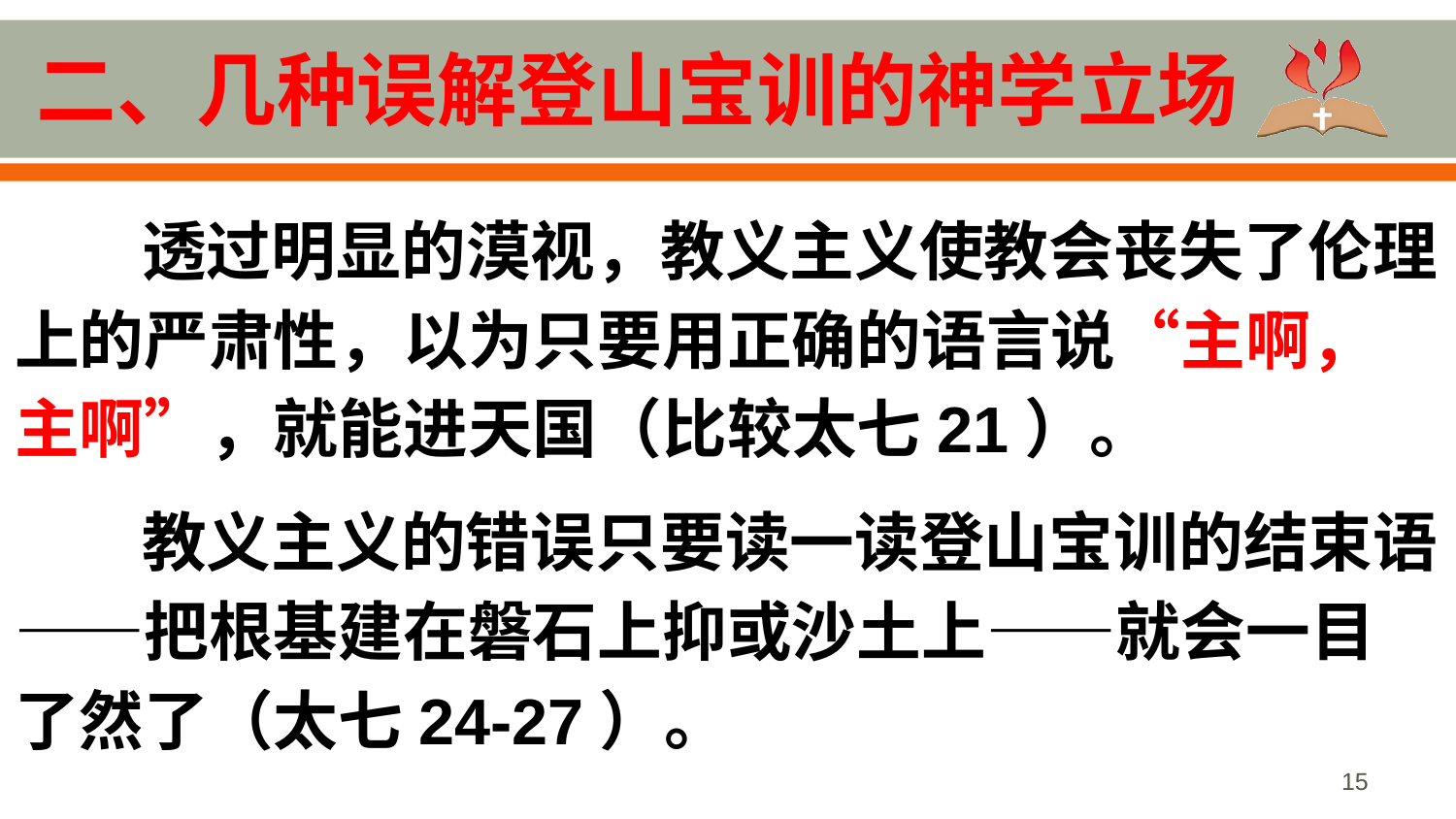

# 二、几种误解登山宝训的神学立场
透过明显的漠视，教义主义使教会丧失了伦理上的严肃性，以为只要用正确的语言说“主啊，主啊”，就能进天国（比较太七21）。
教义主义的错误只要读一读登山宝训的结束语——把根基建在磐石上抑或沙土上——就会一目了然了（太七24-27）。

15